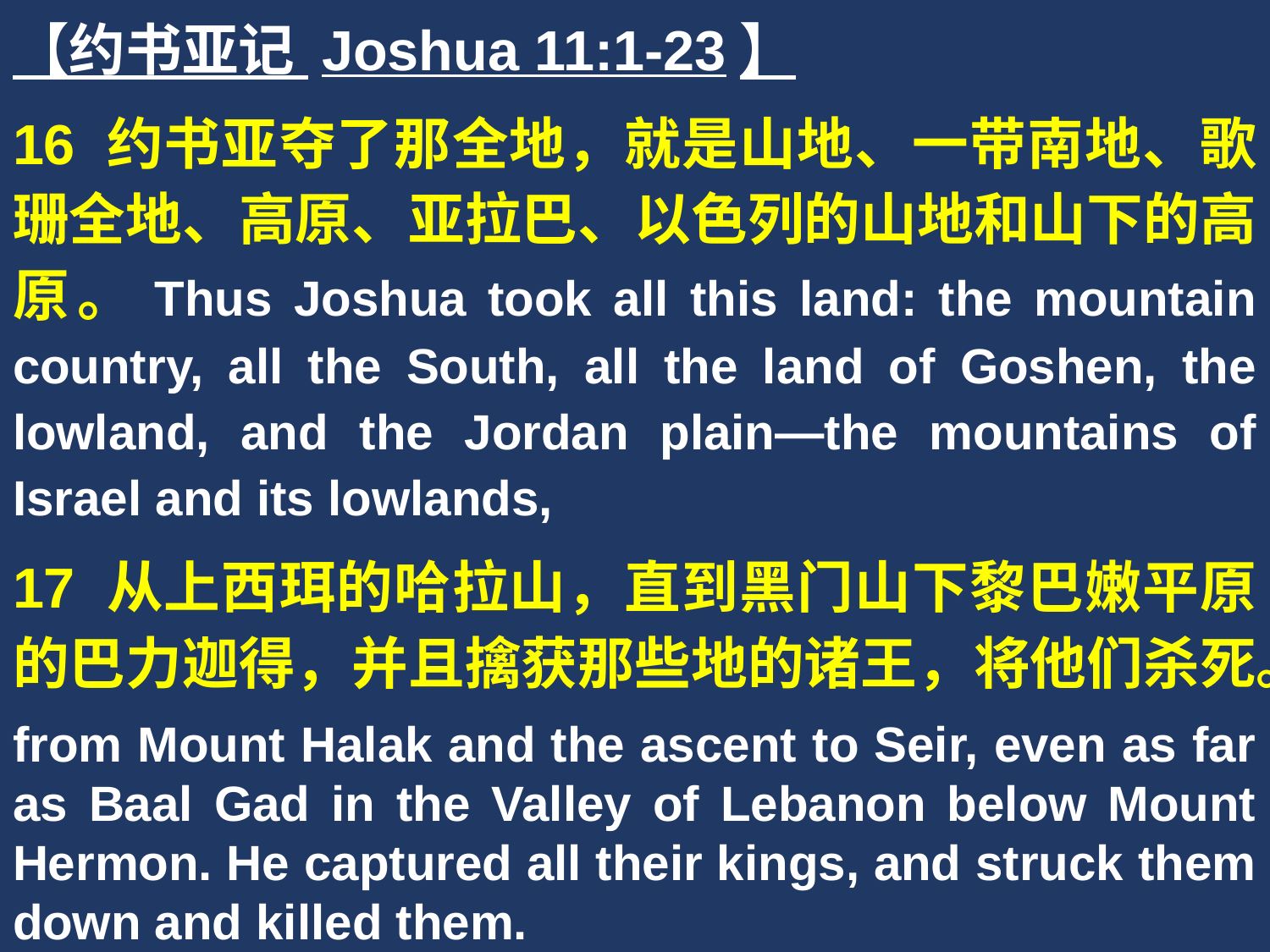

【约书亚记 Joshua 11:1-23】
16 约书亚夺了那全地，就是山地、一带南地、歌珊全地、高原、亚拉巴、以色列的山地和山下的高原。Thus Joshua took all this land: the mountain country, all the South, all the land of Goshen, the lowland, and the Jordan plain—the mountains of Israel and its lowlands,
17 从上西珥的哈拉山，直到黑门山下黎巴嫩平原的巴力迦得，并且擒获那些地的诸王，将他们杀死。
from Mount Halak and the ascent to Seir, even as far as Baal Gad in the Valley of Lebanon below Mount Hermon. He captured all their kings, and struck them down and killed them.